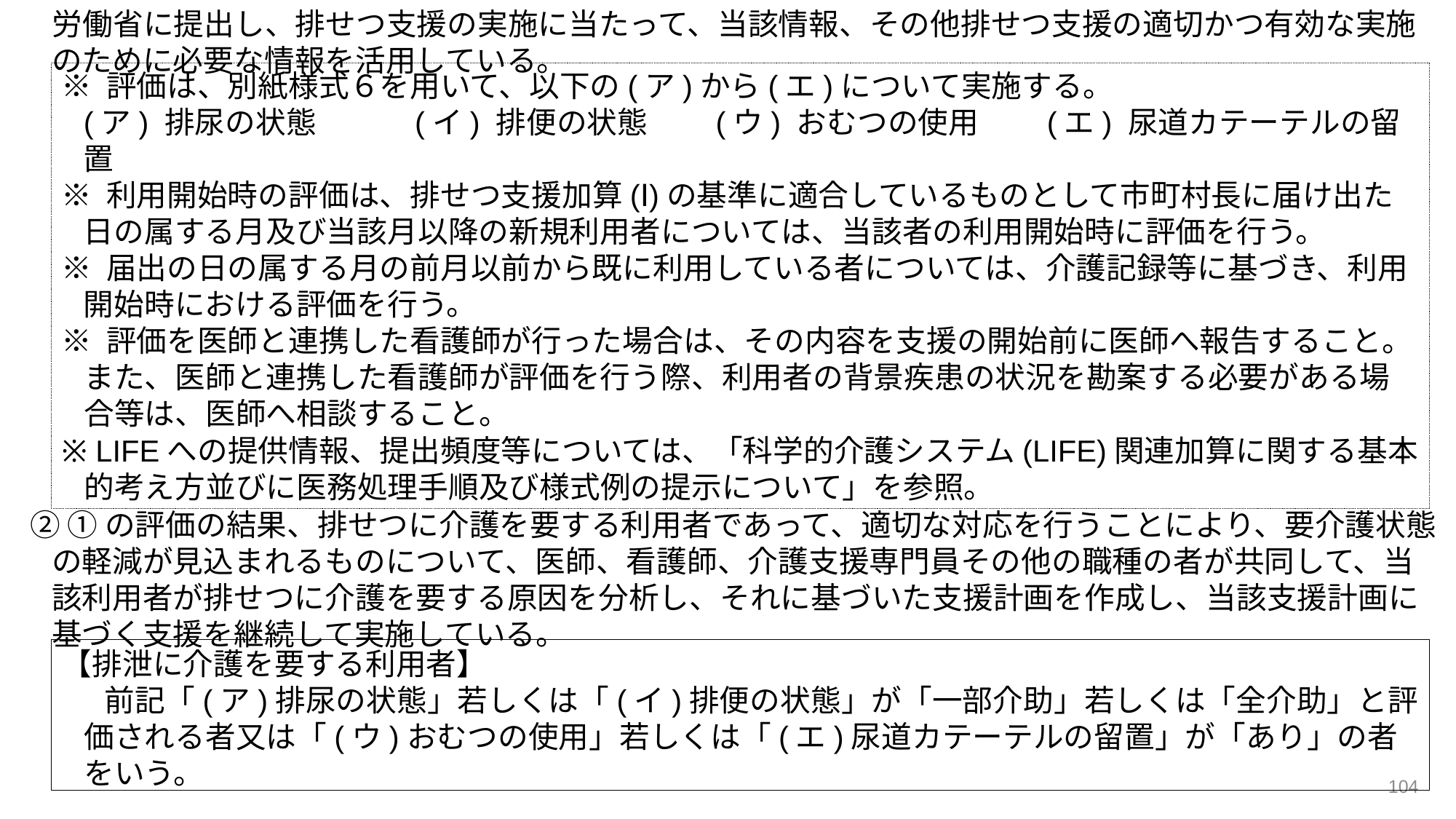

労働省に提出し、排せつ支援の実施に当たって、当該情報、その他排せつ支援の適切かつ有効な実施のために必要な情報を活用している。

② ①の評価の結果、排せつに介護を要する利用者であって、適切な対応を行うことにより、要介護状態の軽減が見込まれるものについて、医師、看護師、介護支援専門員その他の職種の者が共同して、当該利用者が排せつに介護を要する原因を分析し、それに基づいた支援計画を作成し、当該支援計画に基づく支援を継続して実施している。

※ 評価は、別紙様式６を用いて、以下の(ア)から(エ)について実施する。
(ア) 排尿の状態　　　(イ) 排便の状態　　(ウ) おむつの使用　　(エ) 尿道カテーテルの留置
※ 利用開始時の評価は、排せつ支援加算(Ⅰ)の基準に適合しているものとして市町村長に届け出た日の属する月及び当該月以降の新規利用者については、当該者の利用開始時に評価を行う。
※ 届出の日の属する月の前月以前から既に利用している者については、介護記録等に基づき、利用開始時における評価を行う。
※ 評価を医師と連携した看護師が行った場合は、その内容を支援の開始前に医師へ報告すること。また、医師と連携した看護師が評価を行う際、利用者の背景疾患の状況を勘案する必要がある場合等は、医師へ相談すること。
※ LIFEへの提供情報、提出頻度等については、「科学的介護システム(LIFE)関連加算に関する基本的考え方並びに医務処理手順及び様式例の提示について」を参照。
【排泄に介護を要する利用者】
前記「(ア)排尿の状態」若しくは「(イ)排便の状態」が「一部介助」若しくは「全介助」と評価される者又は「(ウ)おむつの使用」若しくは「(エ)尿道カテーテルの留置」が「あり」の者をいう。
104